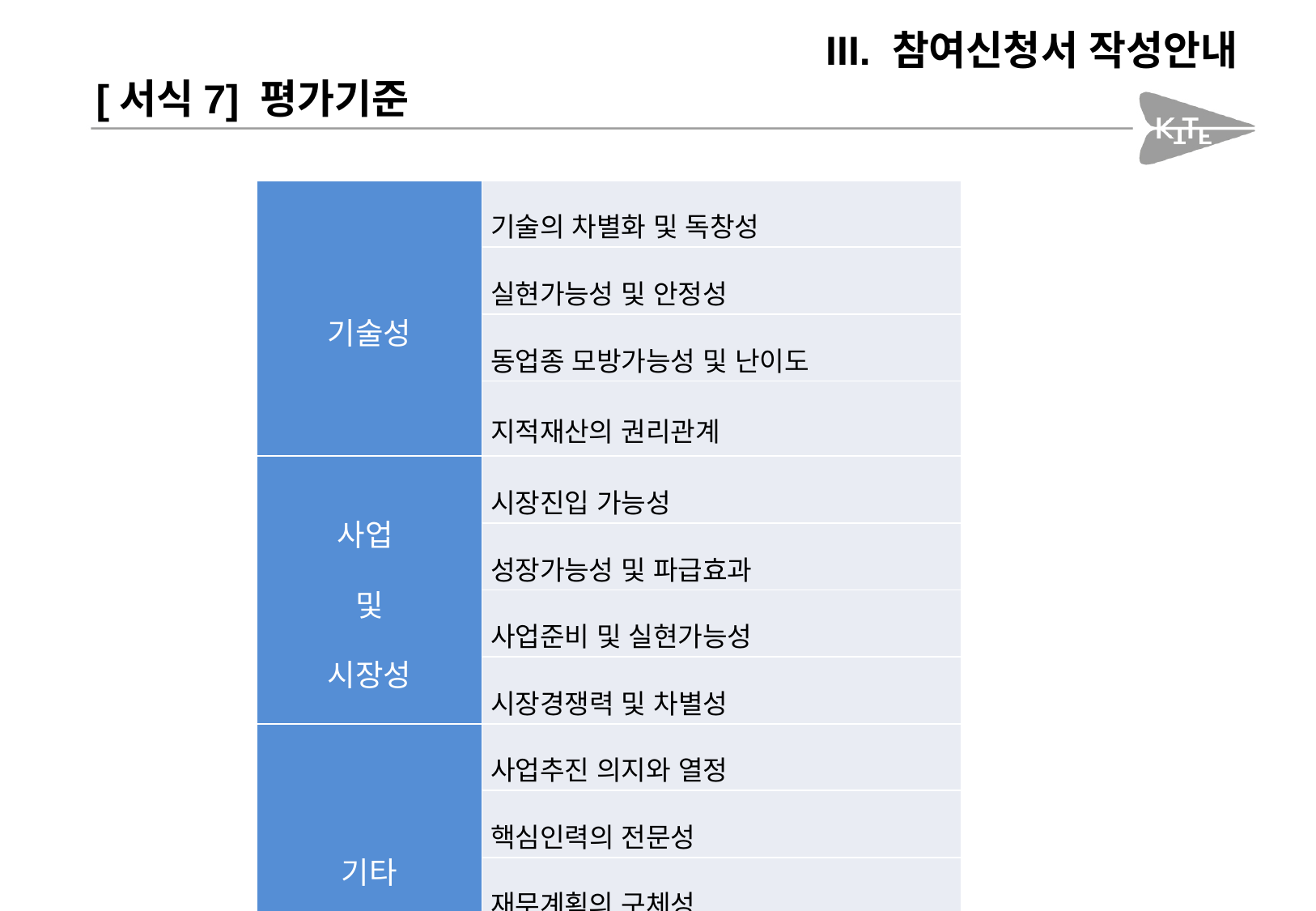

III. 참여신청서 작성안내
[서식7] 평가기준
| 기술성 | 기술의 차별화 및 독창성 |
| --- | --- |
|  | 실현가능성 및 안정성 |
|  | 동업종 모방가능성 및 난이도 |
|  | 지적재산의 권리관계 |
| 사업 및 시장성 | 시장진입 가능성 |
|  | 성장가능성 및 파급효과 |
|  | 사업준비 및 실현가능성 |
|  | 시장경쟁력 및 차별성 |
| 기타 | 사업추진 의지와 열정 |
|  | 핵심인력의 전문성 |
|  | 재무계획의 구체성 |
|  | Valuation의 적절성 |